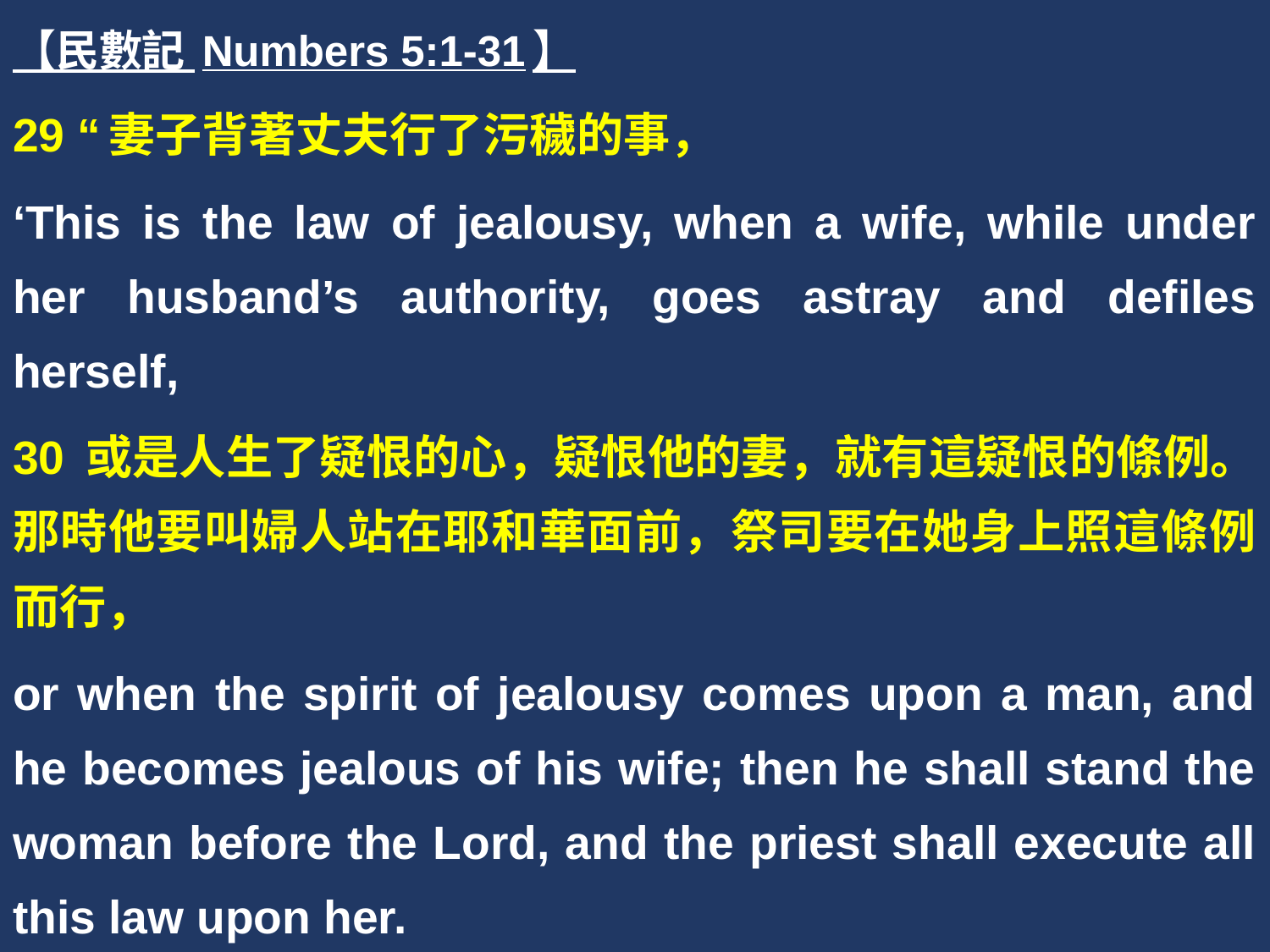

【民數記 Numbers 5:1-31】
29 “妻子背著丈夫行了污穢的事，
‘This is the law of jealousy, when a wife, while under her husband’s authority, goes astray and defiles herself,
30 或是人生了疑恨的心，疑恨他的妻，就有這疑恨的條例。那時他要叫婦人站在耶和華面前，祭司要在她身上照這條例而行，
or when the spirit of jealousy comes upon a man, and he becomes jealous of his wife; then he shall stand the woman before the Lord, and the priest shall execute all this law upon her.